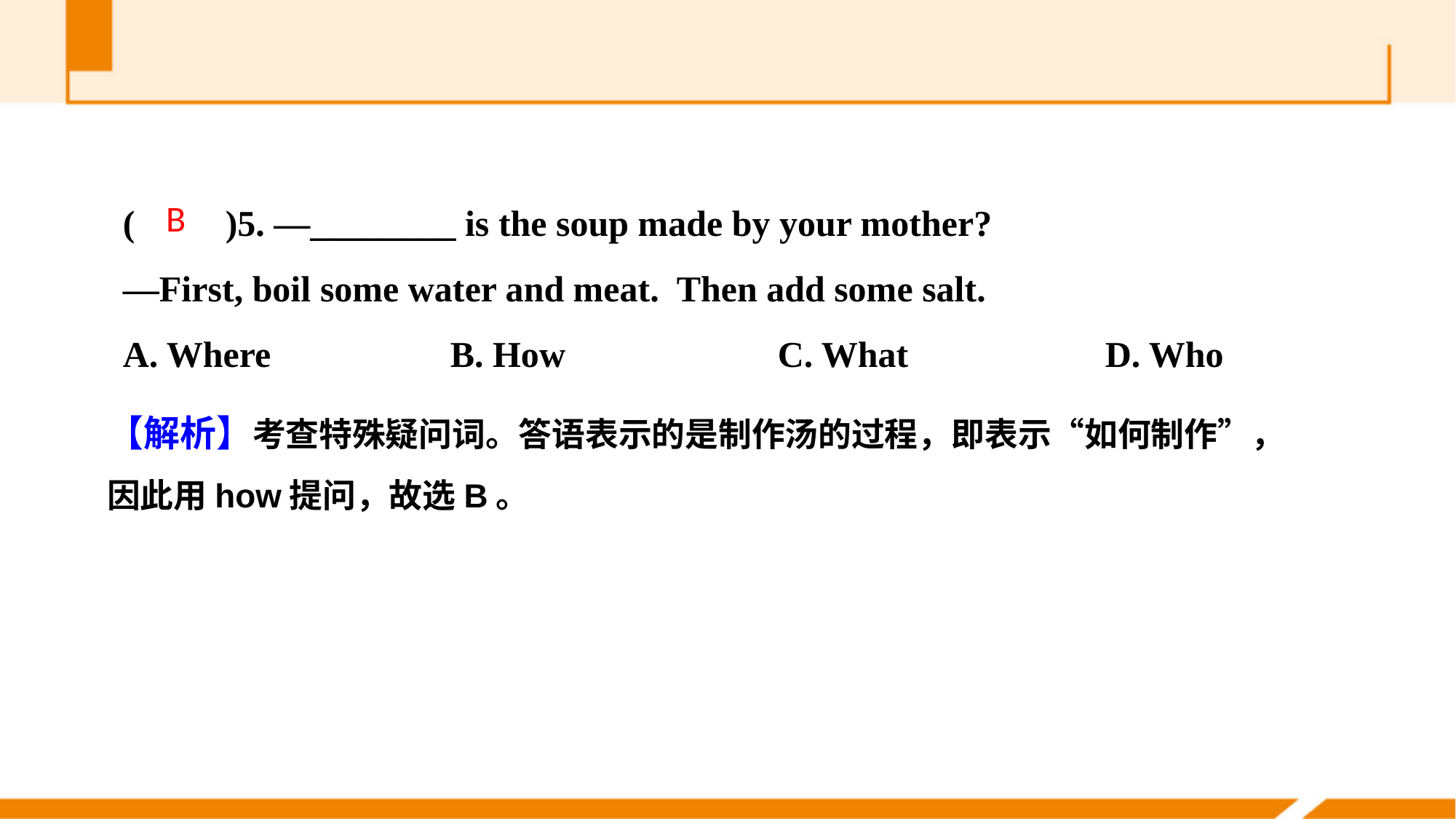

(　　)5. —________ is the soup made by your mother?
—First, boil some water and meat.  Then add some salt.
A. Where  		B. How  		C. What  		D. Who
B
【解析】考查特殊疑问词。答语表示的是制作汤的过程，即表示“如何制作”，因此用how提问，故选B。